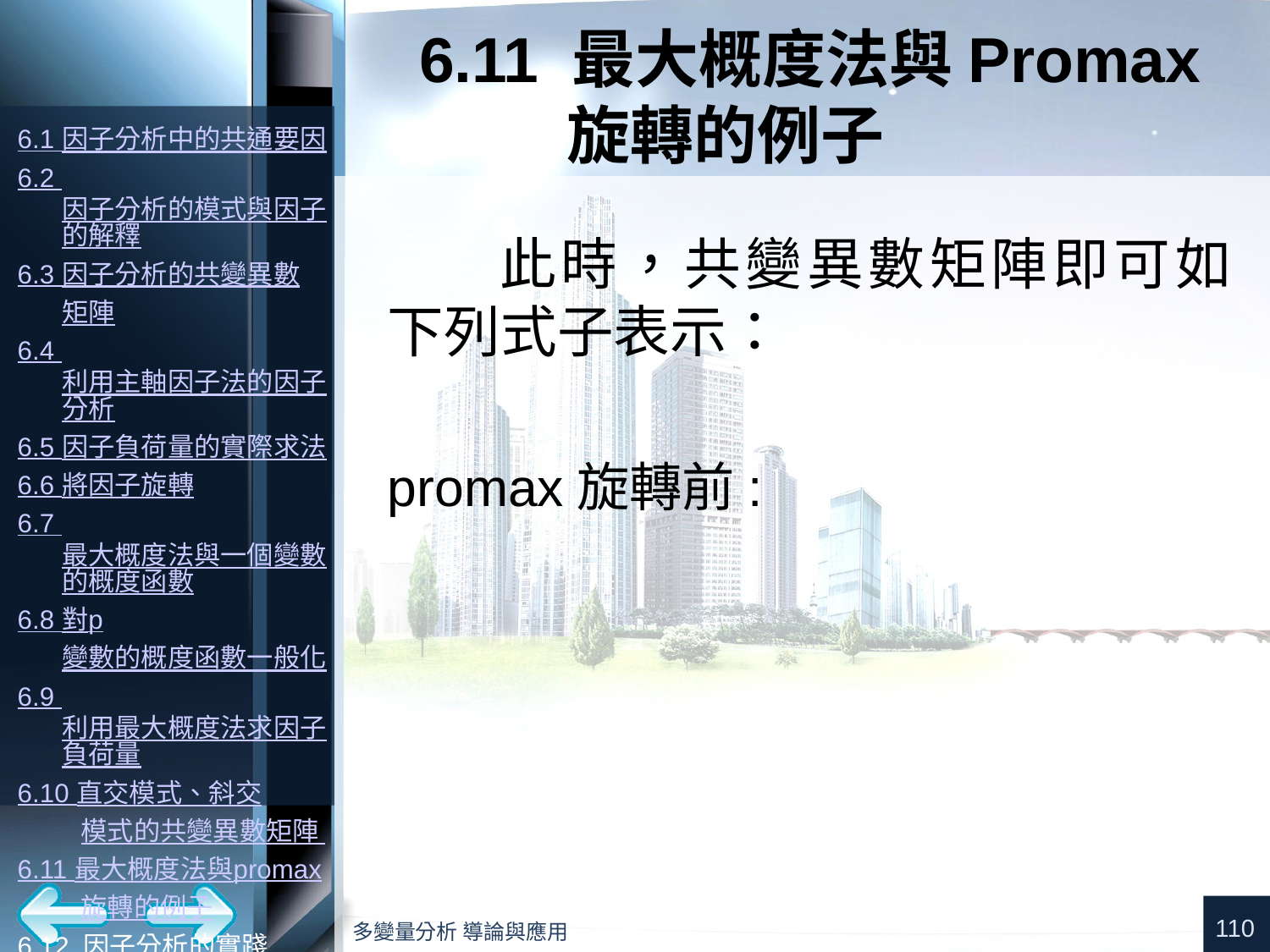

# 6.11 最大概度法與Promax旋轉的例子
此時，共變異數矩陣即可如下列式子表示：

promax旋轉前:

110
多變量分析 導論與應用